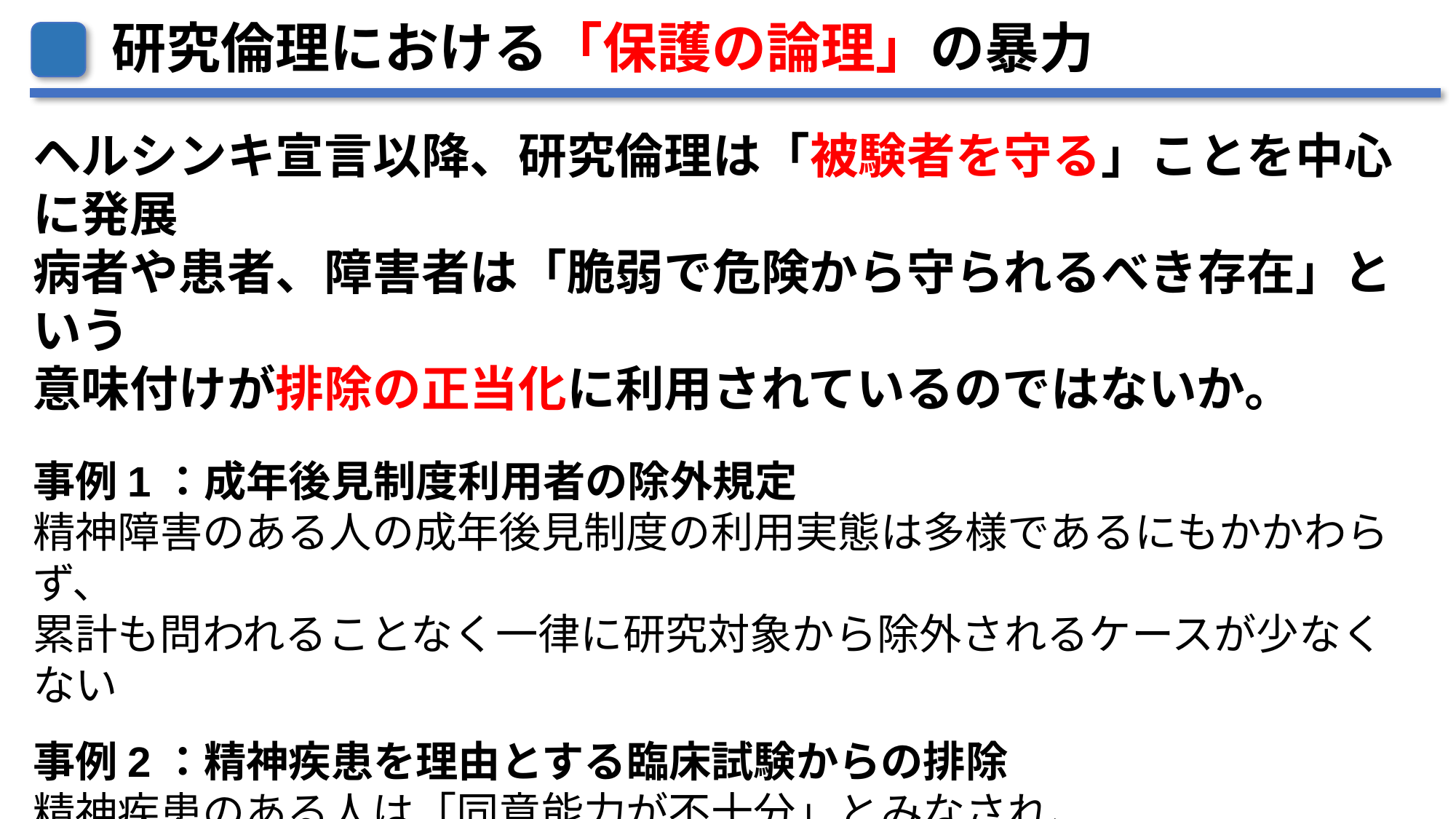

研究倫理における「保護の論理」の暴力

ヘルシンキ宣言以降、研究倫理は「被験者を守る」ことを中心に発展
病者や患者、障害者は「脆弱で危険から守られるべき存在」という
意味付けが排除の正当化に利用されているのではないか。

事例1：成年後見制度利用者の除外規定
精神障害のある人の成年後見制度の利用実態は多様であるにもかかわらず、
累計も問われることなく一律に研究対象から除外されるケースが少なくない

事例2：精神疾患を理由とする臨床試験からの排除
精神疾患のある人は「同意能力が不十分」とみなされ、
新しいがん治療薬やHIV治療薬の試験でも、精神疾患を理由に除外される
事例が国際的に報告されている
　　　　　　　　　　　　　　　　　　　　　　　　　Harris, J. I., Hanson, D., Leskela, J., et al., 2021 ほか